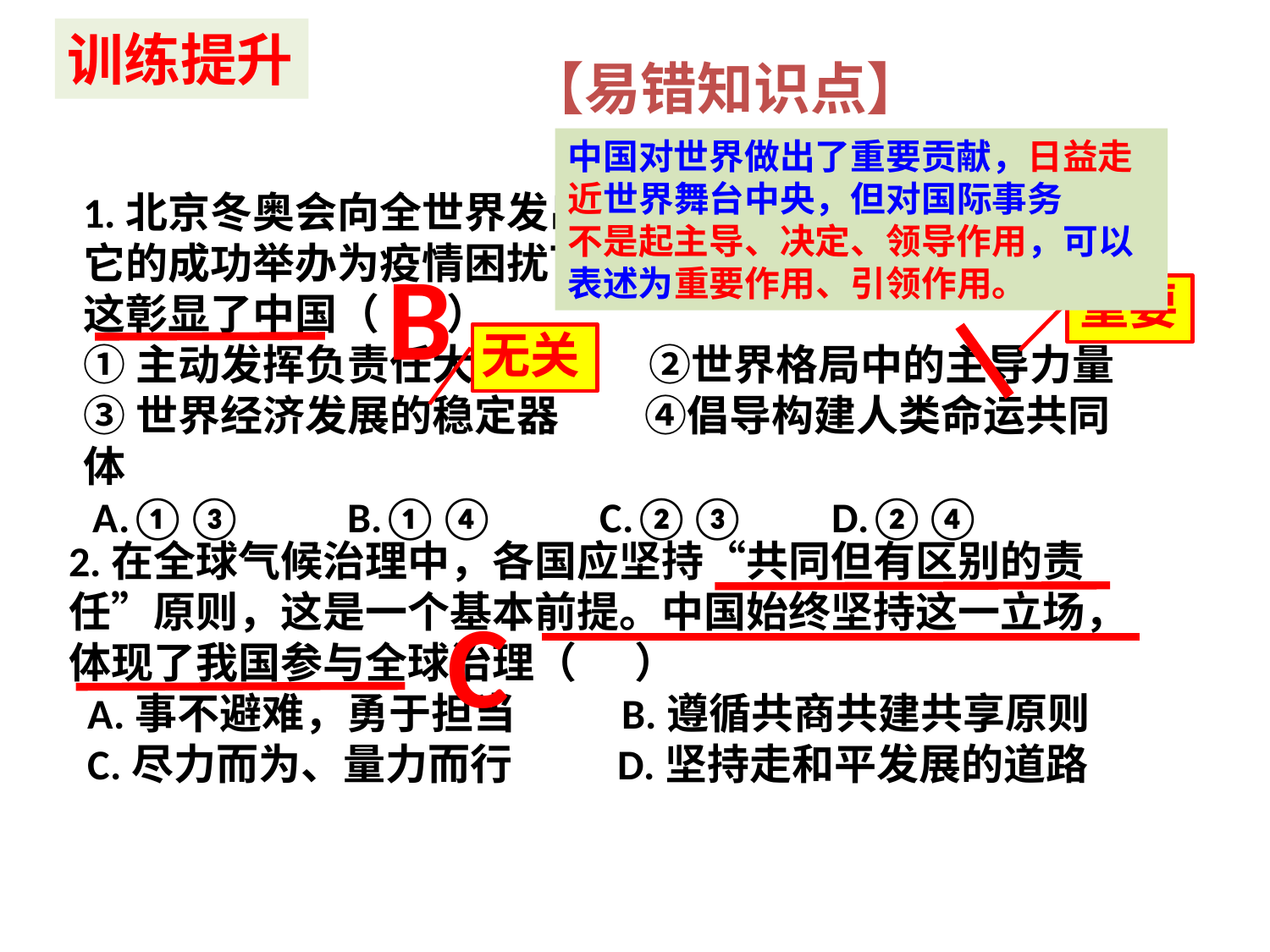

训练提升
【易错知识点】
中国对世界做出了重要贡献，日益走近世界舞台中央，但对国际事务
不是起主导、决定、领导作用，可以表述为重要作用、引领作用。

1.北京冬奥会向全世界发出了“一起向未来”的时代强音，它的成功举办为疫情困扰下的世界注入了信心和力量。
这彰显了中国（       ）
①主动发挥负责任大国作用     ②世界格局中的主导力量
③世界经济发展的稳定器         ④倡导构建人类命运共同体
 A.①③           B.①④           C.②③         D.②④
B
重要

无关

2.在全球气候治理中，各国应坚持“共同但有区别的责任”原则，这是一个基本前提。中国始终坚持这一立场，体现了我国参与全球治理（      ）
  A.事不避难，勇于担当          B.遵循共商共建共享原则
  C.尽力而为、量力而行          D.坚持走和平发展的道路
C